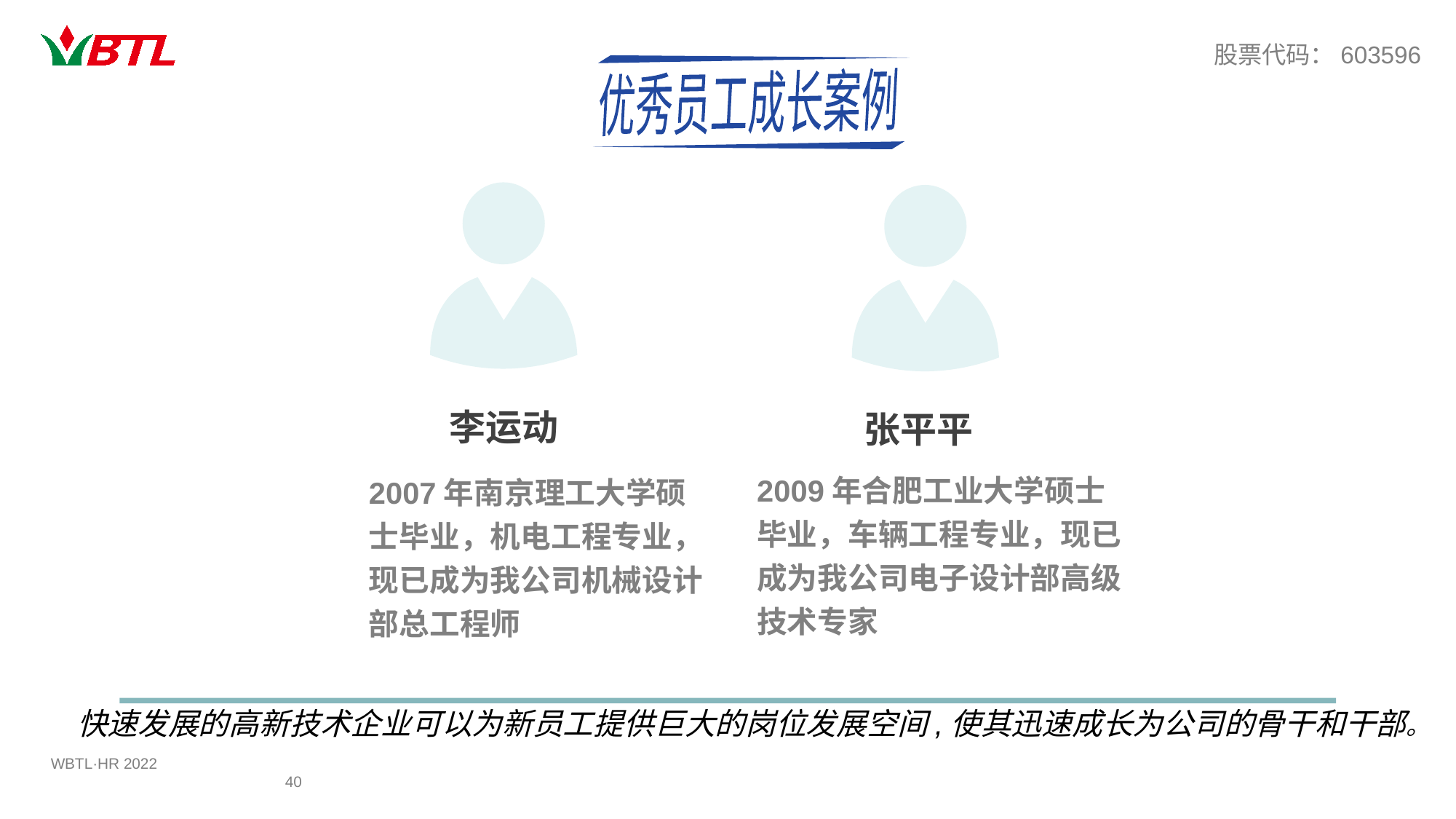

优秀员工成长案例

李运动
张平平
2009年合肥工业大学硕士毕业，车辆工程专业，现已成为我公司电子设计部高级技术专家
2007年南京理工大学硕士毕业，机电工程专业，现已成为我公司机械设计部总工程师

快速发展的高新技术企业可以为新员工提供巨大的岗位发展空间,使其迅速成长为公司的骨干和干部。